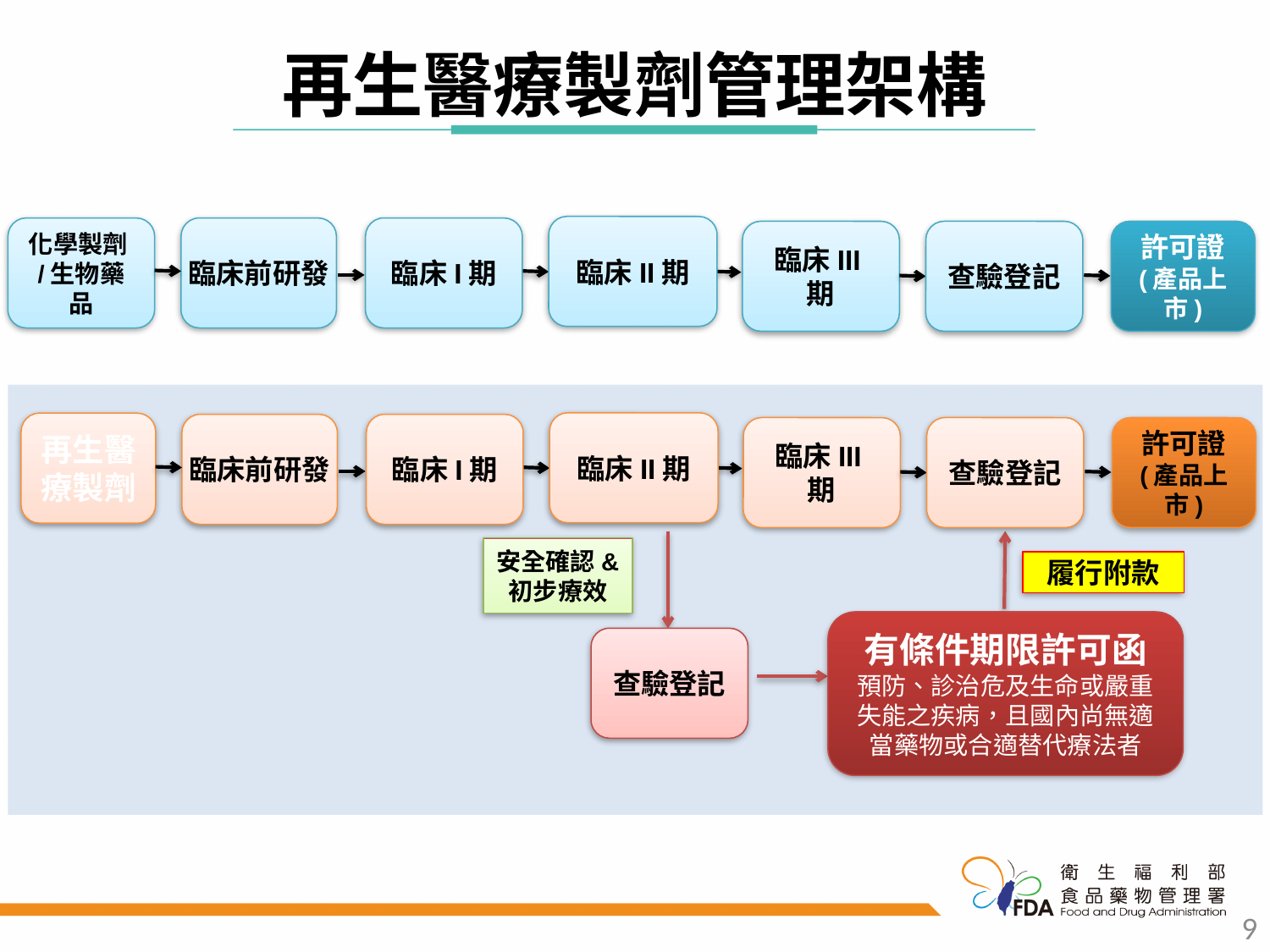

# 再生醫療製劑管理架構

臨床II期
化學製劑/生物藥品
臨床前研發
臨床I期
臨床III期
查驗登記
許可證
(產品上市)

臨床II期
再生醫療製劑
臨床前研發
臨床I期
臨床III期
查驗登記
許可證
(產品上市)
安全確認&初步療效
履行附款
有條件期限許可函
預防、診治危及生命或嚴重失能之疾病，且國內尚無適當藥物或合適替代療法者
查驗登記
9